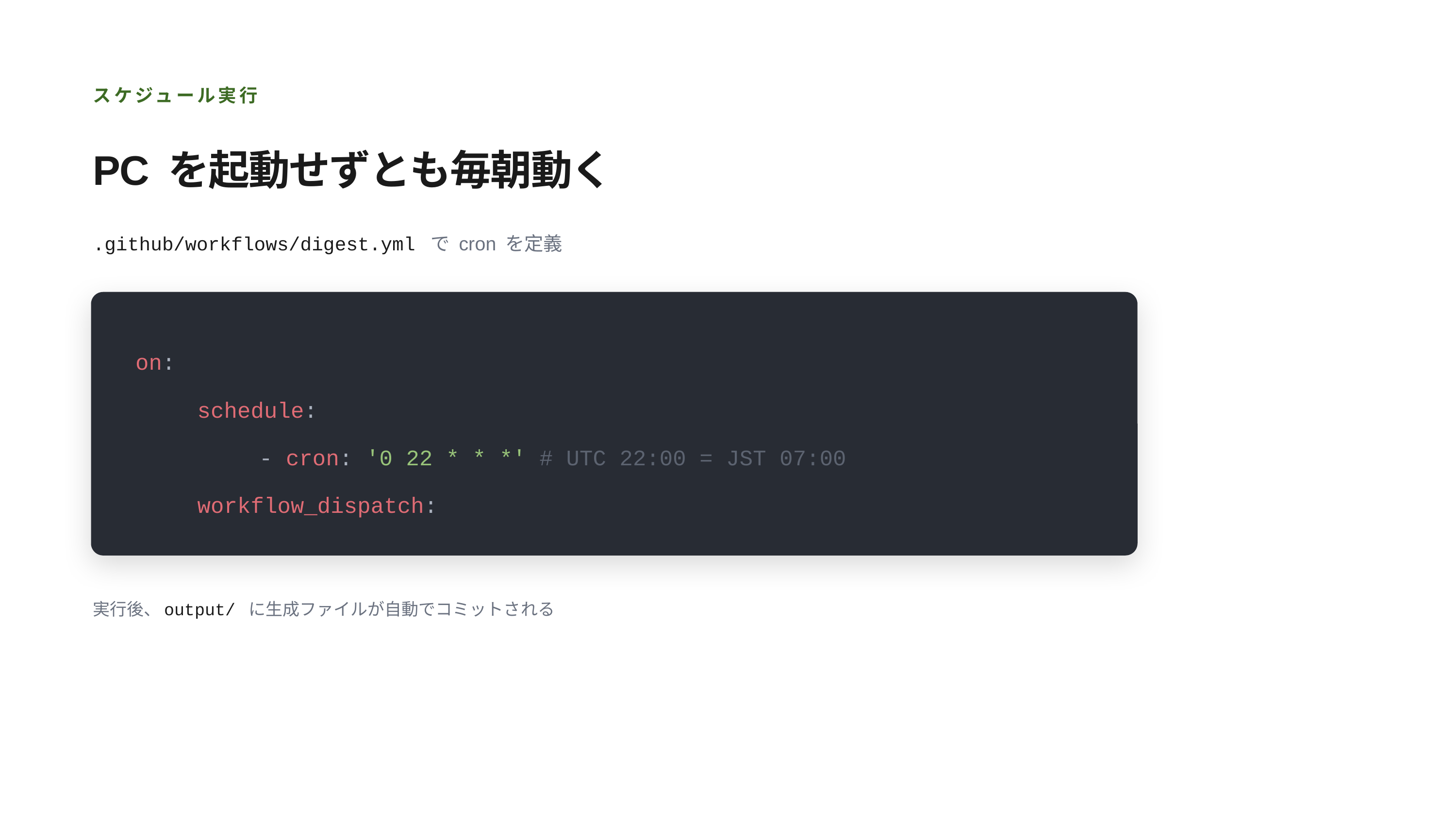

スケジュール実行
PC を起動せずとも毎朝動く
.github/workflows/digest.yml で cron を定義

on:
schedule:
- cron: '0 22 * * *' # UTC 22:00 = JST 07:00
workflow_dispatch:
実行後、output/ に生成ファイルが自動でコミットされる